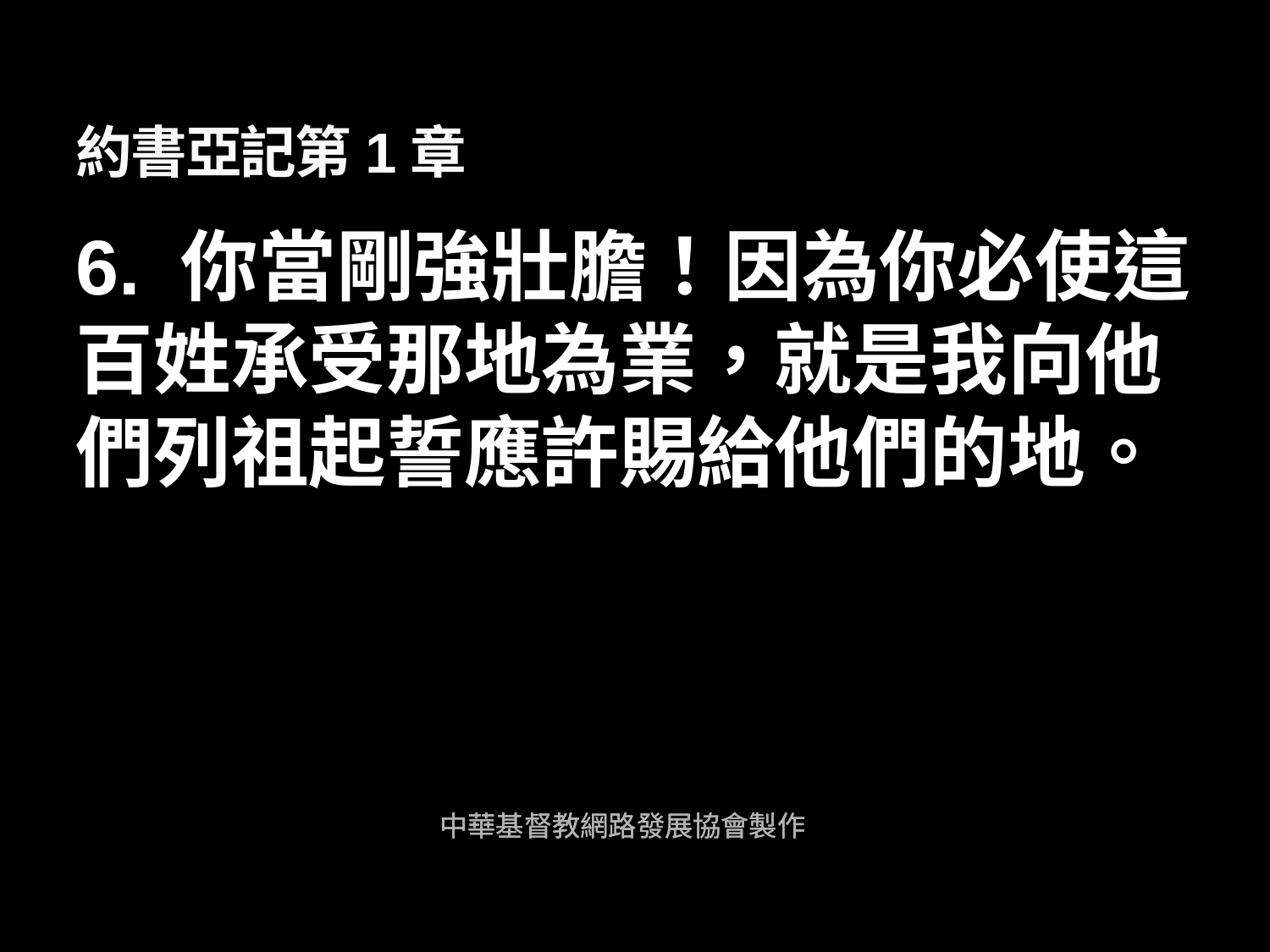

# 約書亞記第1章
6. 你當剛強壯膽！因為你必使這百姓承受那地為業，就是我向他們列祖起誓應許賜給他們的地。